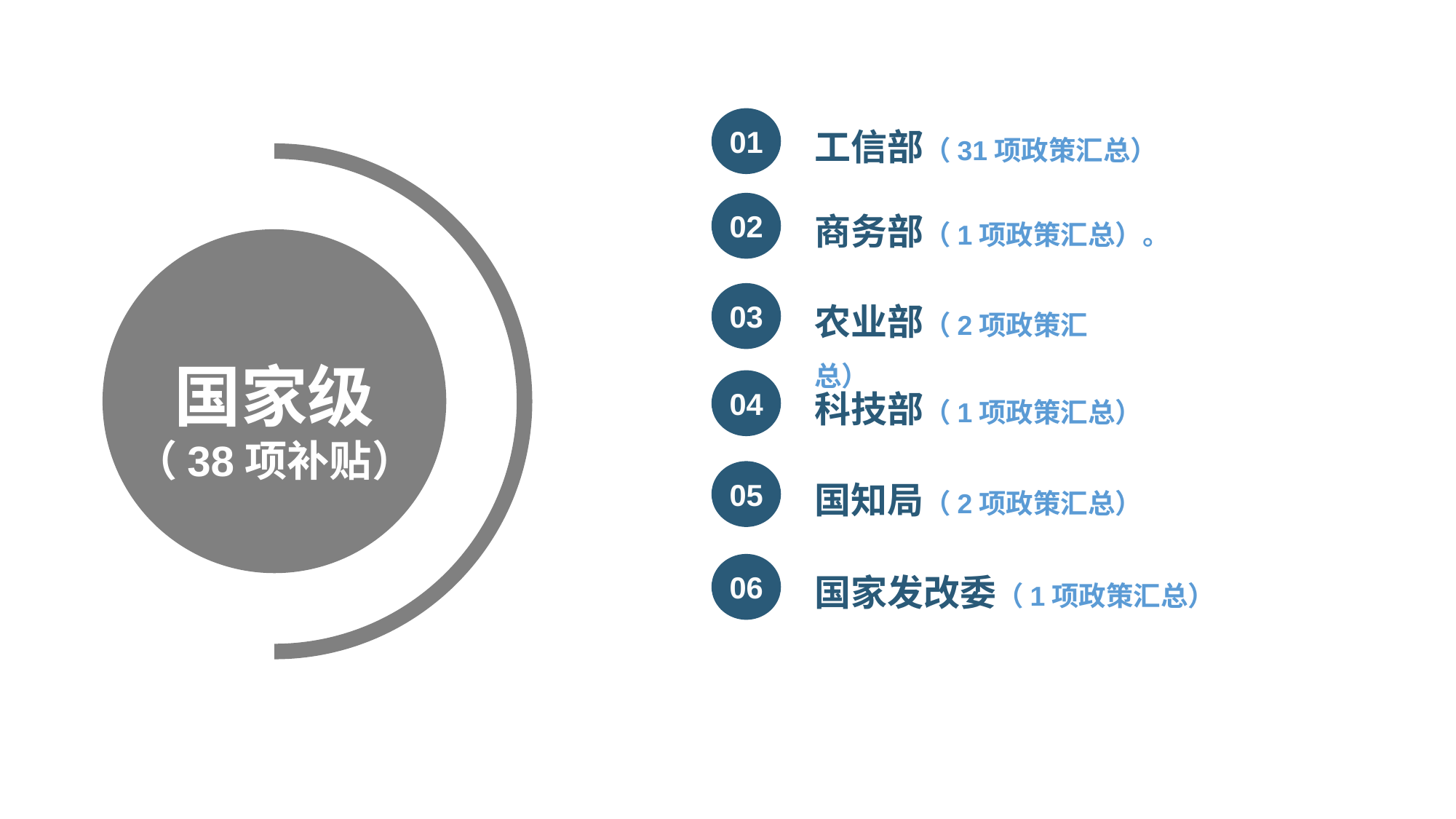

工信部（31项政策汇总）

01

商务部（1项政策汇总）。

02

农业部（2项政策汇总）

03
国家级
（38项补贴）
科技部（1项政策汇总）

04
国知局（2项政策汇总）

05
国家发改委（1项政策汇总）

06